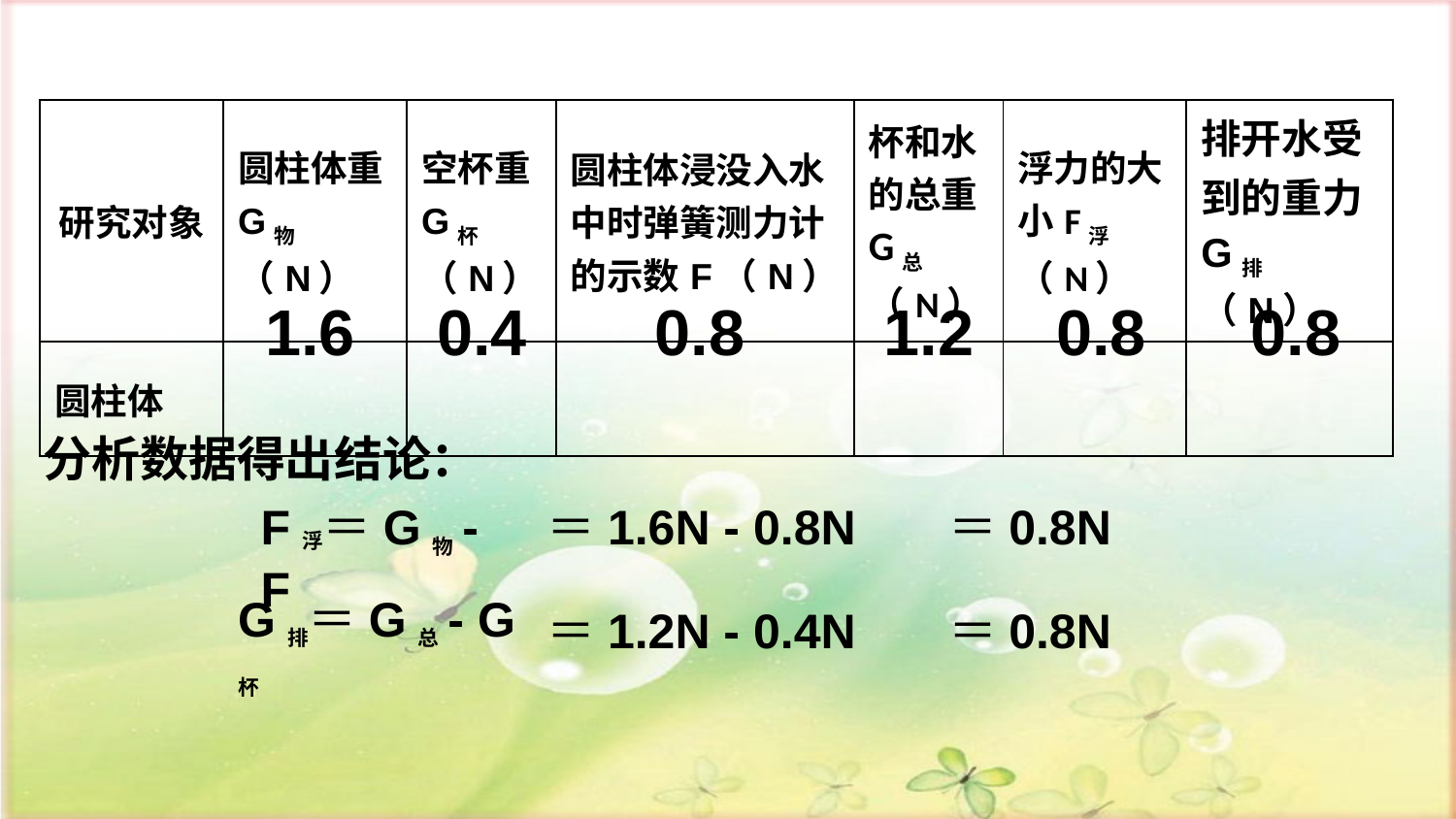

| 研究对象 | 圆柱体重G物（N） | 空杯重G杯（N） | 圆柱体浸没入水中时弹簧测力计的示数F（N） | 杯和水的总重G总（N） | 浮力的大小F浮（N） | 排开水受到的重力G排（N） |
| --- | --- | --- | --- | --- | --- | --- |
| 圆柱体 |  |  |  |  |  |  |
1.6
0.4
0.8
1.2
0.8
0.8
分析数据得出结论：
F浮＝G物- F
＝1.6N - 0.8N
＝0.8N
G排＝G总- G杯
＝1.2N - 0.4N
＝0.8N